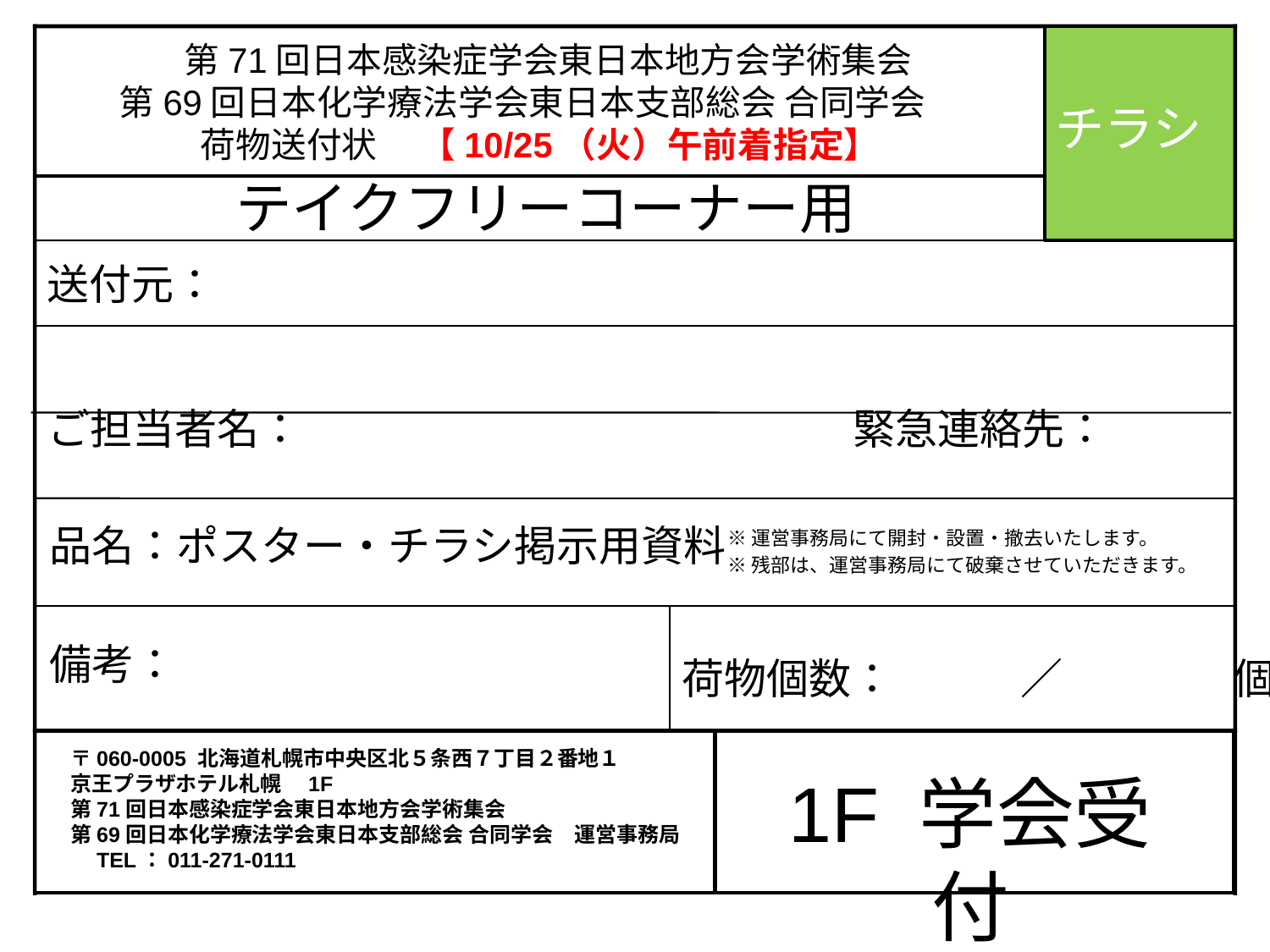

第71回日本感染症学会東日本地方会学術集会
第69回日本化学療法学会東日本支部総会 合同学会
荷物送付状　 【10/25（火）午前着指定】

チラシ
テイクフリーコーナー用

送付元：

ご担当者名：　　　　　　　　　　　　　緊急連絡先：

品名：ポスター・チラシ掲示用資料
※運営事務局にて開封・設置・撤去いたします。
※残部は、運営事務局にて破棄させていただきます。

備考：

荷物個数：　　　／　　　　個口

　〒060-0005 北海道札幌市中央区北５条西７丁目２番地１
　京王プラザホテル札幌　1F
　第71回日本感染症学会東日本地方会学術集会
　第69回日本化学療法学会東日本支部総会 合同学会　運営事務局
　　TEL：011-271-0111
1F 学会受付